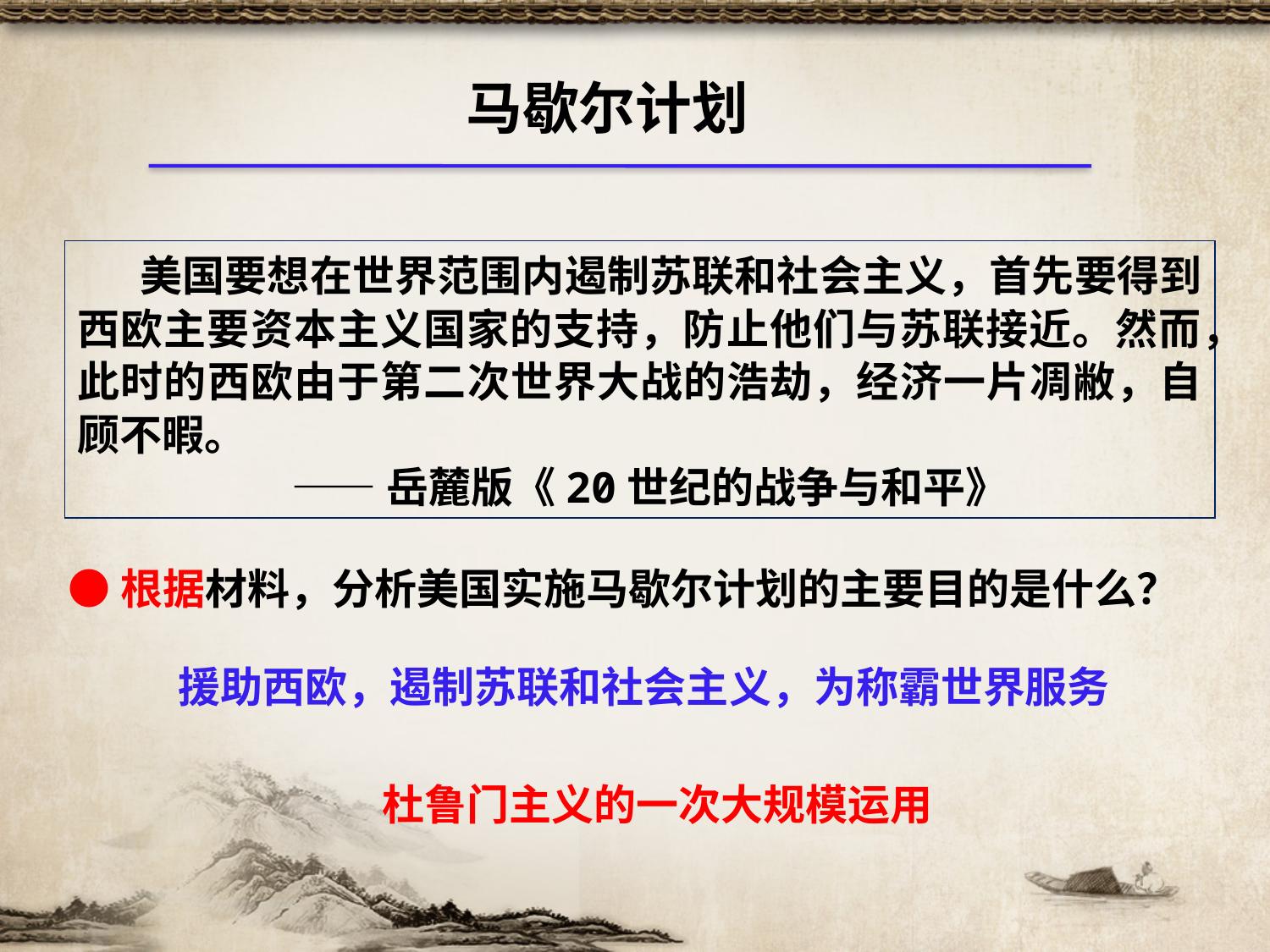

马歇尔计划
 美国要想在世界范围内遏制苏联和社会主义，首先要得到西欧主要资本主义国家的支持，防止他们与苏联接近。然而，此时的西欧由于第二次世界大战的浩劫，经济一片凋敝，自顾不暇。
                  ——岳麓版《20世纪的战争与和平》
●根据材料，分析美国实施马歇尔计划的主要目的是什么？
援助西欧，遏制苏联和社会主义，为称霸世界服务
杜鲁门主义的一次大规模运用